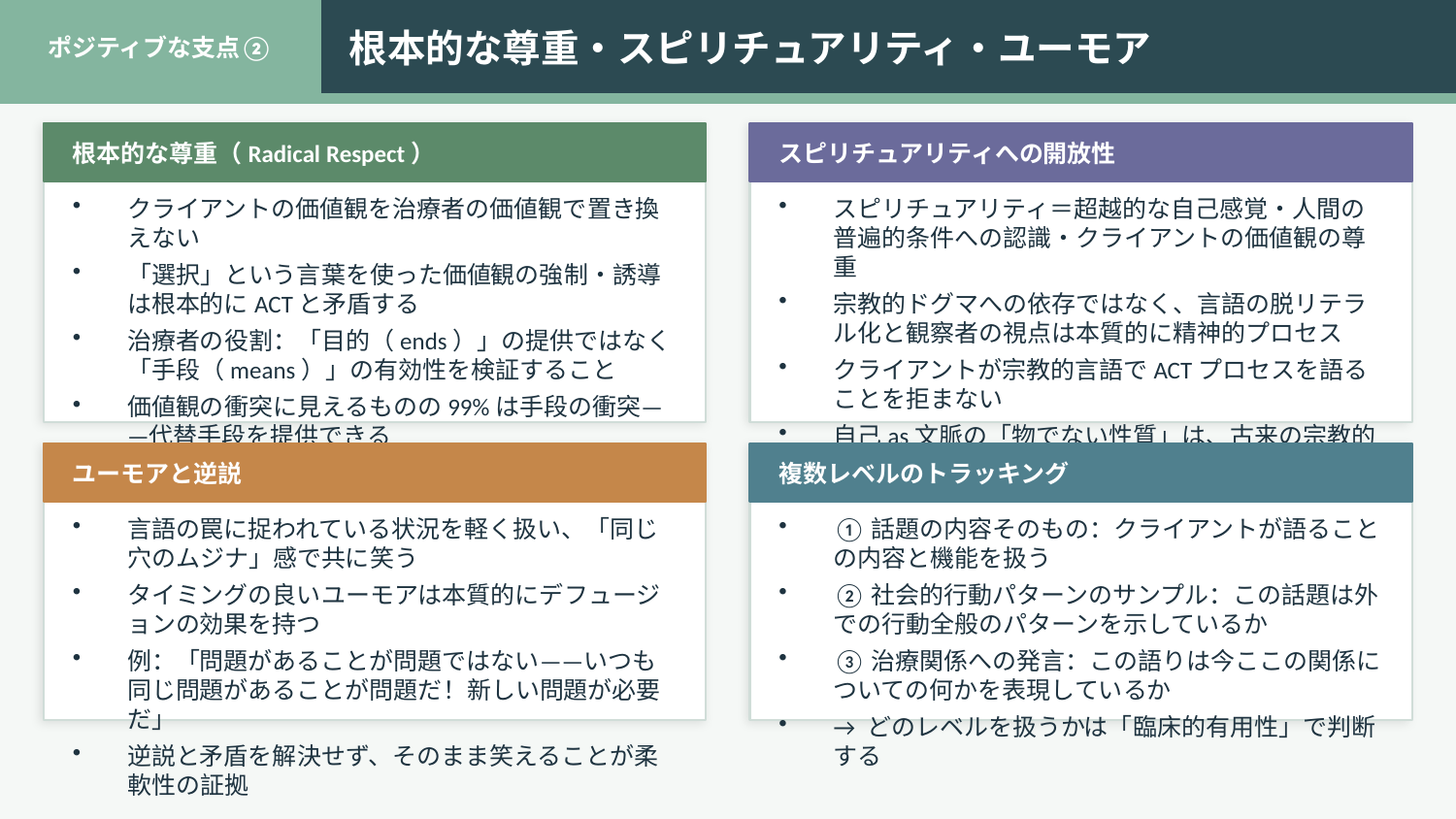

ポジティブな支点②
根本的な尊重・スピリチュアリティ・ユーモア

根本的な尊重（Radical Respect）

スピリチュアリティへの開放性
クライアントの価値観を治療者の価値観で置き換えない
「選択」という言葉を使った価値観の強制・誘導は根本的にACTと矛盾する
治療者の役割：「目的（ends）」の提供ではなく「手段（means）」の有効性を検証すること
価値観の衝突に見えるものの99%は手段の衝突——代替手段を提供できる
スピリチュアリティ＝超越的な自己感覚・人間の普遍的条件への認識・クライアントの価値観の尊重
宗教的ドグマへの依存ではなく、言語の脱リテラル化と観察者の視点は本質的に精神的プロセス
クライアントが宗教的言語でACTプロセスを語ることを拒まない
自己as文脈の「物でない性質」は、古来の宗教的伝統の「魂」概念と共鳴する

ユーモアと逆説

複数レベルのトラッキング
言語の罠に捉われている状況を軽く扱い、「同じ穴のムジナ」感で共に笑う
タイミングの良いユーモアは本質的にデフュージョンの効果を持つ
例：「問題があることが問題ではない——いつも同じ問題があることが問題だ！新しい問題が必要だ」
逆説と矛盾を解決せず、そのまま笑えることが柔軟性の証拠
①話題の内容そのもの：クライアントが語ることの内容と機能を扱う
②社会的行動パターンのサンプル：この話題は外での行動全般のパターンを示しているか
③治療関係への発言：この語りは今ここの関係についての何かを表現しているか
→ どのレベルを扱うかは「臨床的有用性」で判断する